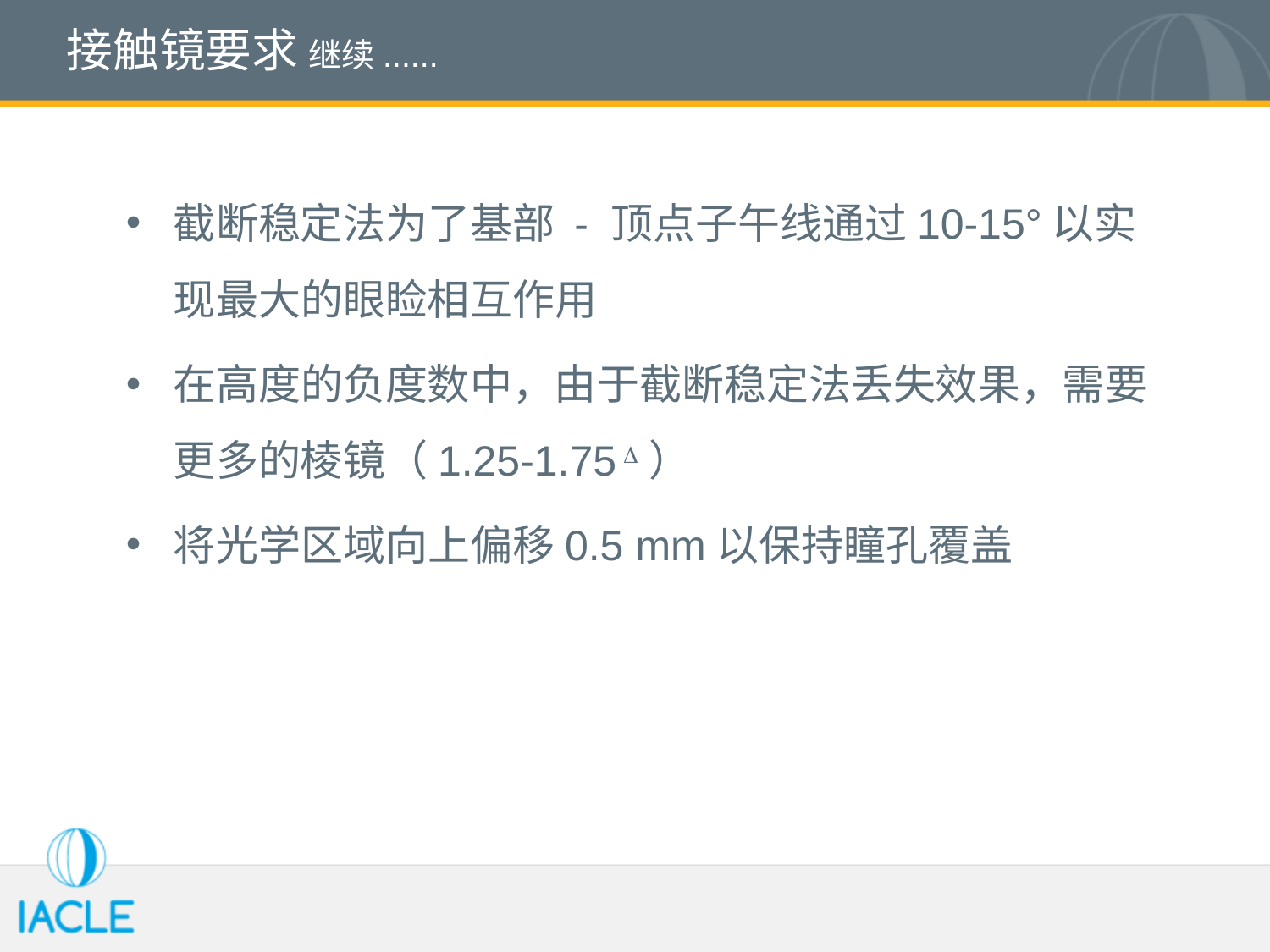

# 接触镜要求 继续......
截断稳定法为了基部 - 顶点子午线通过10-15°以实现最大的眼睑相互作用
在高度的负度数中，由于截断稳定法丢失效果，需要更多的棱镜（1.25-1.75 Δ）
将光学区域向上偏移0.5 mm以保持瞳孔覆盖